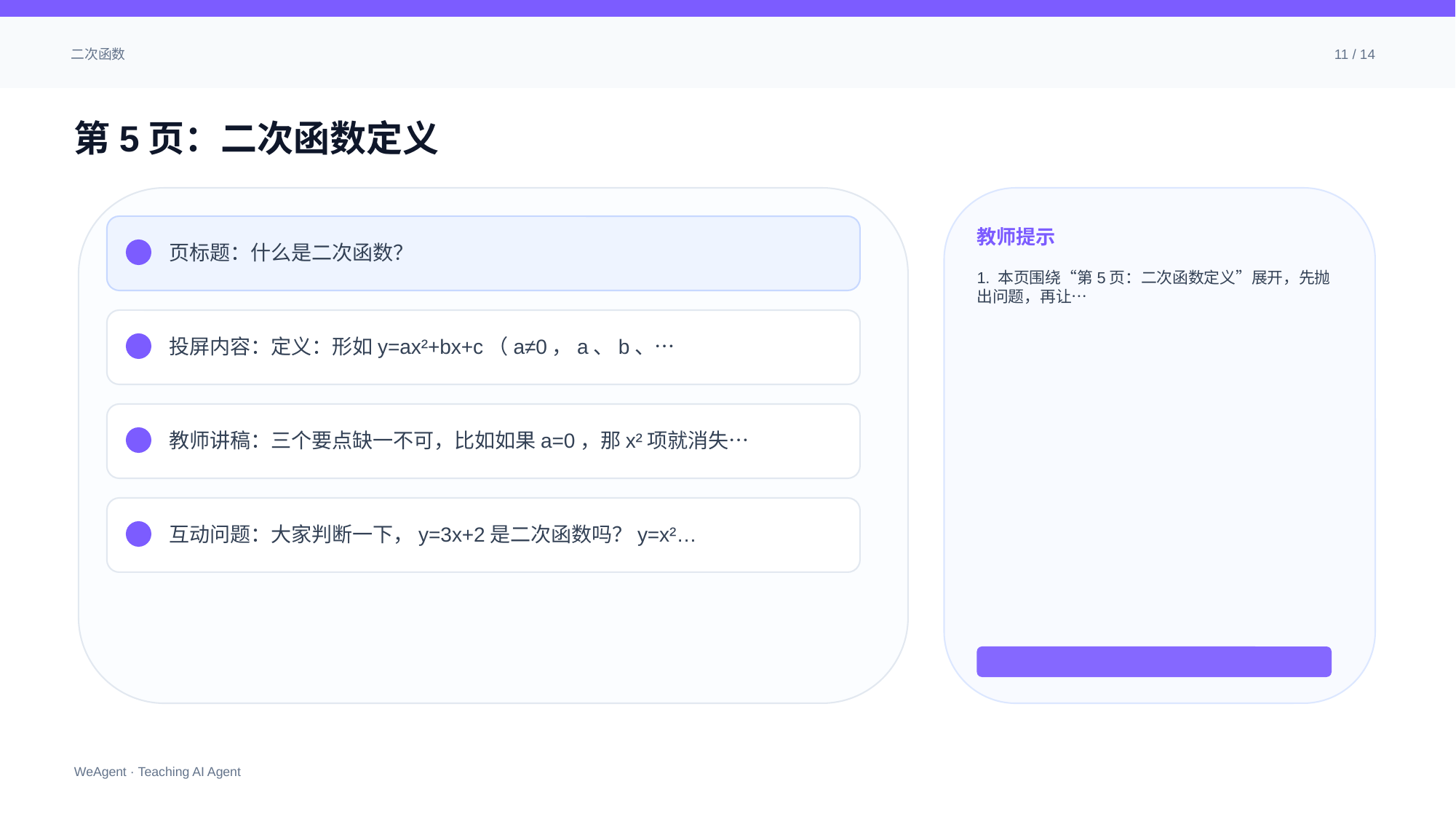

二次函数
11 / 14
第5页：二次函数定义

教师提示
页标题：什么是二次函数？

1. 本页围绕“第5页：二次函数定义”展开，先抛出问题，再让…

投屏内容：定义：形如y=ax²+bx+c（a≠0，a、b、…

教师讲稿：三个要点缺一不可，比如如果a=0，那x²项就消失…

互动问题：大家判断一下，y=3x+2是二次函数吗？y=x²…

WeAgent · Teaching AI Agent